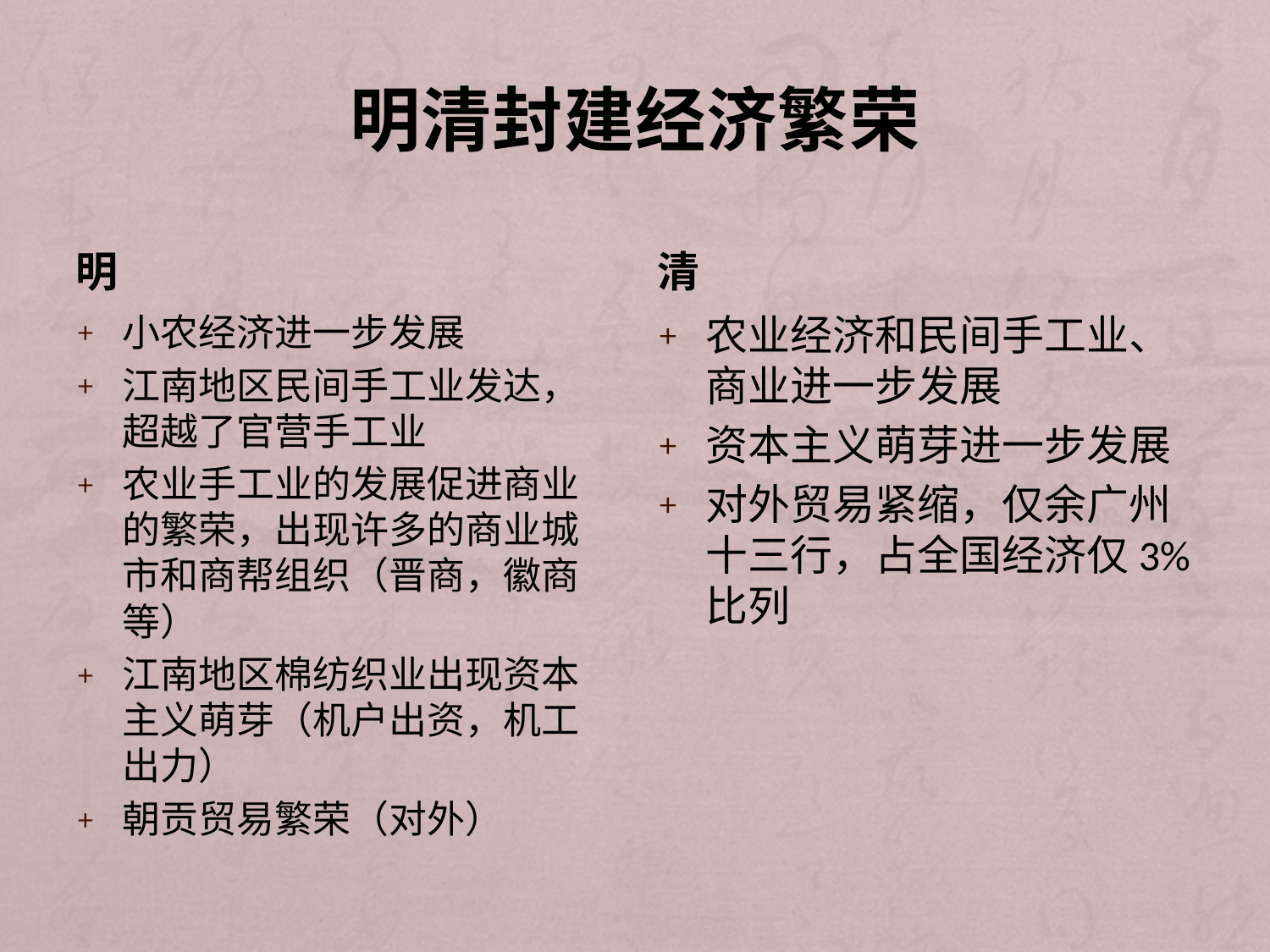

# 明清封建经济繁荣
明
清
小农经济进一步发展
江南地区民间手工业发达，超越了官营手工业
农业手工业的发展促进商业的繁荣，出现许多的商业城市和商帮组织（晋商，徽商等）
江南地区棉纺织业出现资本主义萌芽（机户出资，机工出力）
朝贡贸易繁荣（对外）

农业经济和民间手工业、商业进一步发展
资本主义萌芽进一步发展
对外贸易紧缩，仅余广州十三行，占全国经济仅3%比列